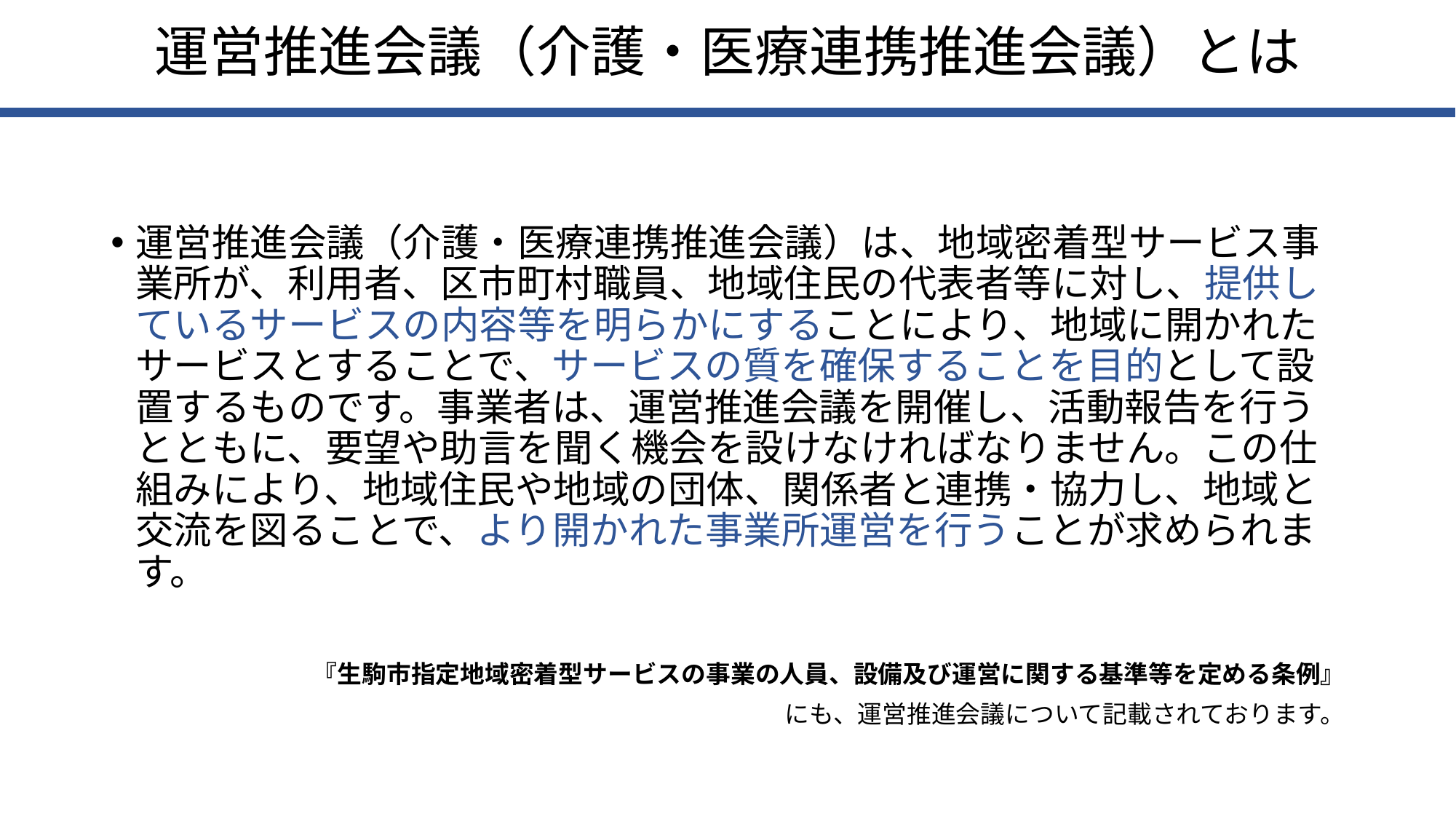

# 運営推進会議（介護・医療連携推進会議）とは

運営推進会議（介護・医療連携推進会議）は、地域密着型サービス事業所が、利用者、区市町村職員、地域住民の代表者等に対し、提供しているサービスの内容等を明らかにすることにより、地域に開かれたサービスとすることで、サービスの質を確保することを目的として設置するものです。事業者は、運営推進会議を開催し、活動報告を行うとともに、要望や助言を聞く機会を設けなければなりません。この仕組みにより、地域住民や地域の団体、関係者と連携・協力し、地域と交流を図ることで、より開かれた事業所運営を行うことが求められます。

『生駒市指定地域密着型サービスの事業の人員、設備及び運営に関する基準等を定める条例』
にも、運営推進会議について記載されております。